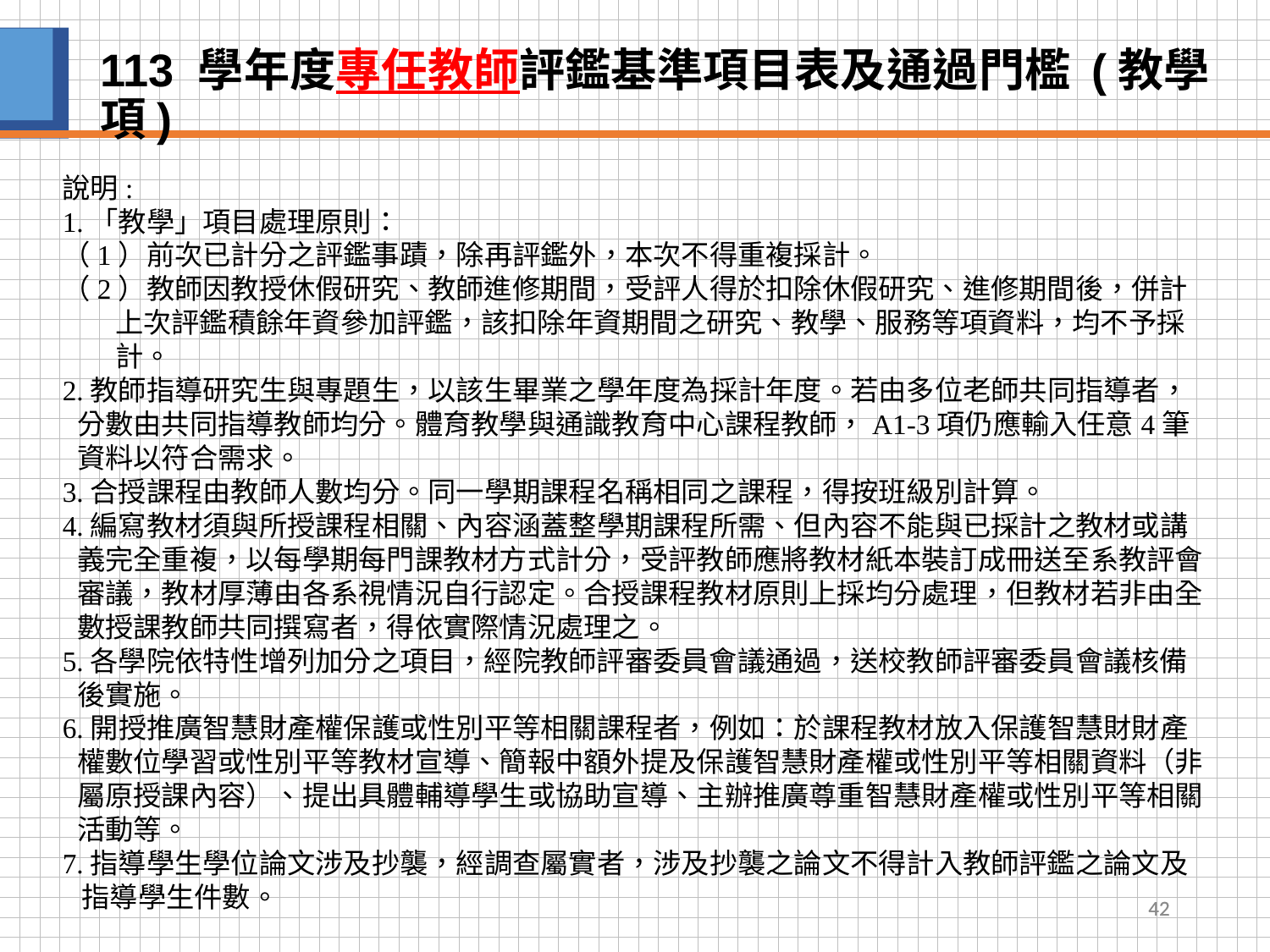

# 113 學年度專任教師評鑑基準項目表及通過門檻 (教學項)
說明:
1.「教學」項目處理原則：
（1）前次已計分之評鑑事蹟，除再評鑑外，本次不得重複採計。
（2）教師因教授休假研究、教師進修期間，受評人得於扣除休假研究、進修期間後，併計上次評鑑積餘年資參加評鑑，該扣除年資期間之研究、教學、服務等項資料，均不予採計。
2.教師指導研究生與專題生，以該生畢業之學年度為採計年度。若由多位老師共同指導者，分數由共同指導教師均分。體育教學與通識教育中心課程教師，A1-3項仍應輸入任意4筆資料以符合需求。
3.合授課程由教師人數均分。同一學期課程名稱相同之課程，得按班級別計算。
4.編寫教材須與所授課程相關、內容涵蓋整學期課程所需、但內容不能與已採計之教材或講義完全重複，以每學期每門課教材方式計分，受評教師應將教材紙本裝訂成冊送至系教評會審議，教材厚薄由各系視情況自行認定。合授課程教材原則上採均分處理，但教材若非由全數授課教師共同撰寫者，得依實際情況處理之。
5.各學院依特性增列加分之項目，經院教師評審委員會議通過，送校教師評審委員會議核備後實施。
6.開授推廣智慧財產權保護或性別平等相關課程者，例如：於課程教材放入保護智慧財財產權數位學習或性別平等教材宣導、簡報中額外提及保護智慧財產權或性別平等相關資料（非屬原授課內容）、提出具體輔導學生或協助宣導、主辦推廣尊重智慧財產權或性別平等相關活動等。
7.指導學生學位論文涉及抄襲，經調查屬實者，涉及抄襲之論文不得計入教師評鑑之論文及
  指導學生件數。
42